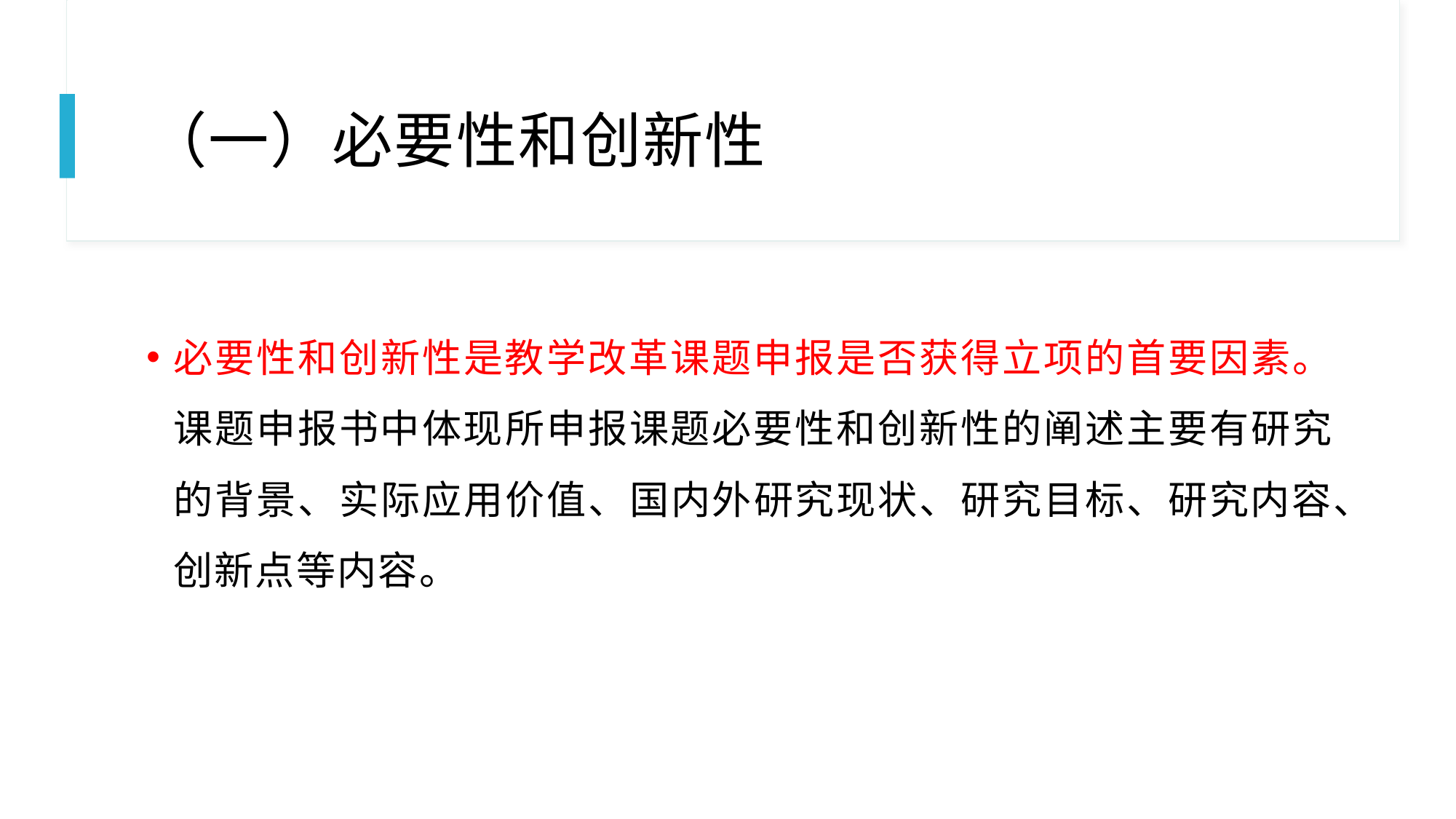

# （一）必要性和创新性
必要性和创新性是教学改革课题申报是否获得立项的首要因素。课题申报书中体现所申报课题必要性和创新性的阐述主要有研究的背景、实际应用价值、国内外研究现状、研究目标、研究内容、创新点等内容。